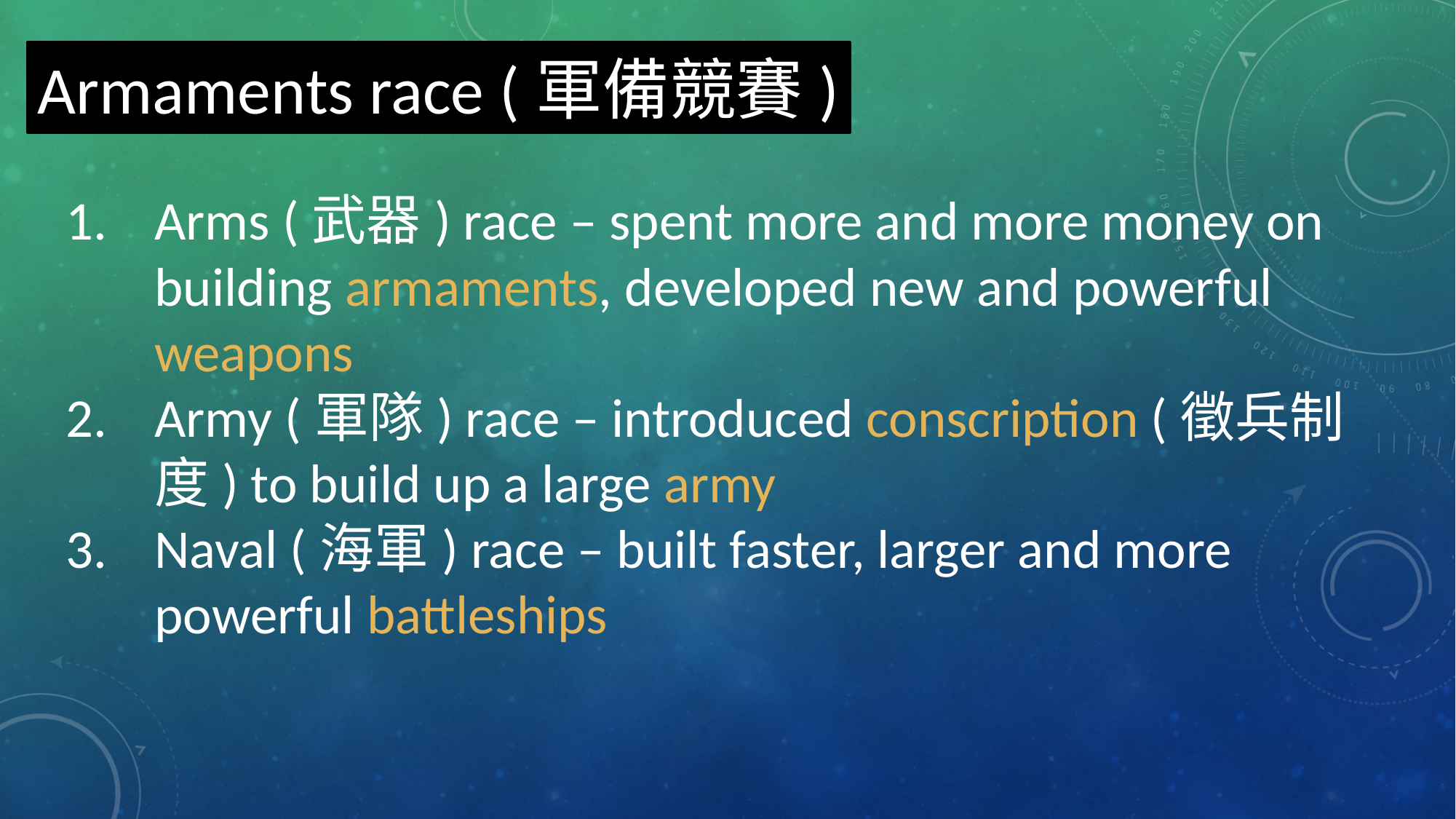

Armaments race (軍備競賽)
Arms (武器) race – spent more and more money on building armaments, developed new and powerful weapons
Army (軍隊) race – introduced conscription (徵兵制度) to build up a large army
Naval (海軍) race – built faster, larger and more powerful battleships